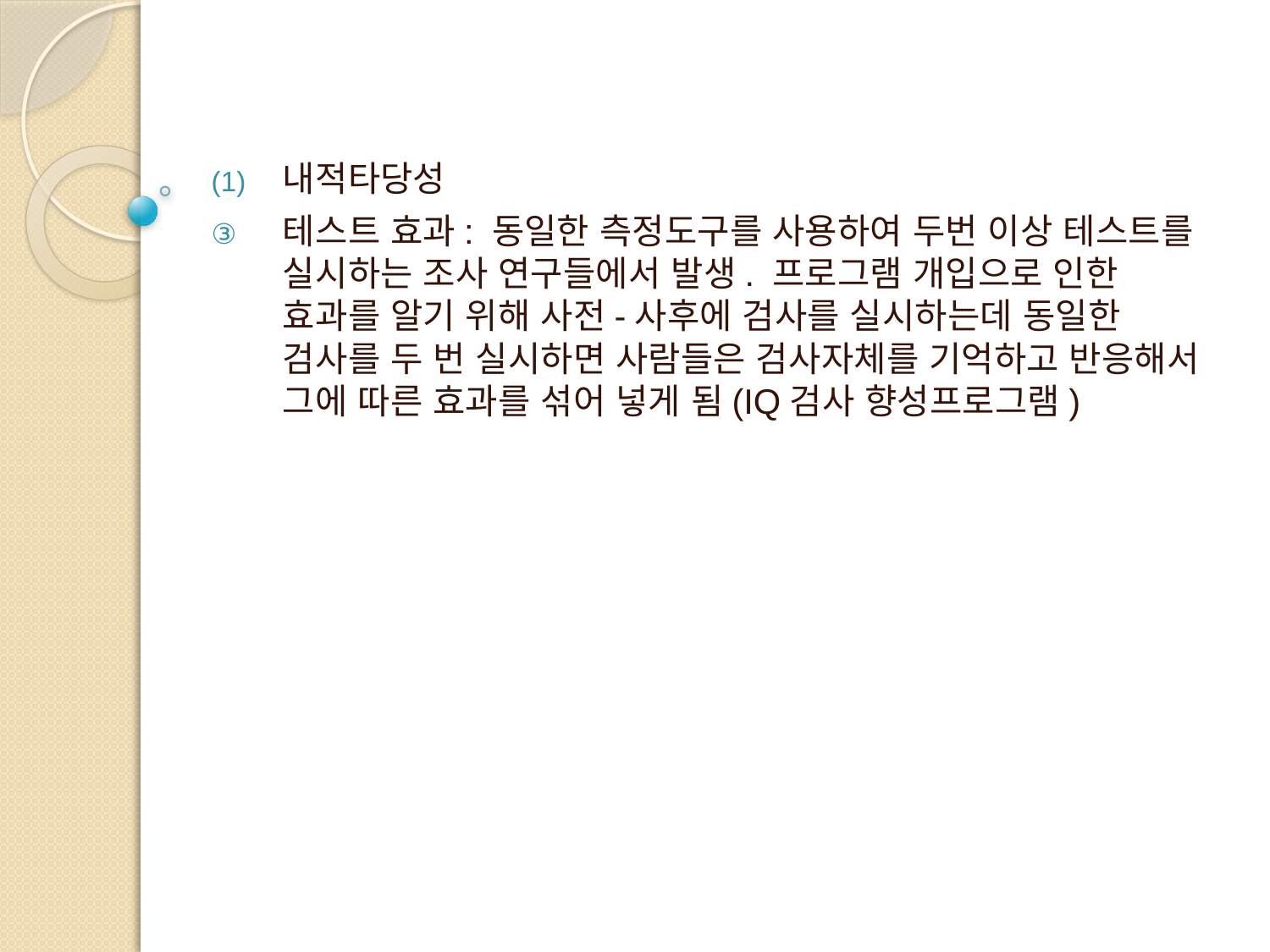

내적타당성
테스트 효과: 동일한 측정도구를 사용하여 두번 이상 테스트를 실시하는 조사 연구들에서 발생. 프로그램 개입으로 인한 효과를 알기 위해 사전-사후에 검사를 실시하는데 동일한 검사를 두 번 실시하면 사람들은 검사자체를 기억하고 반응해서 그에 따른 효과를 섞어 넣게 됨(IQ검사 향성프로그램)